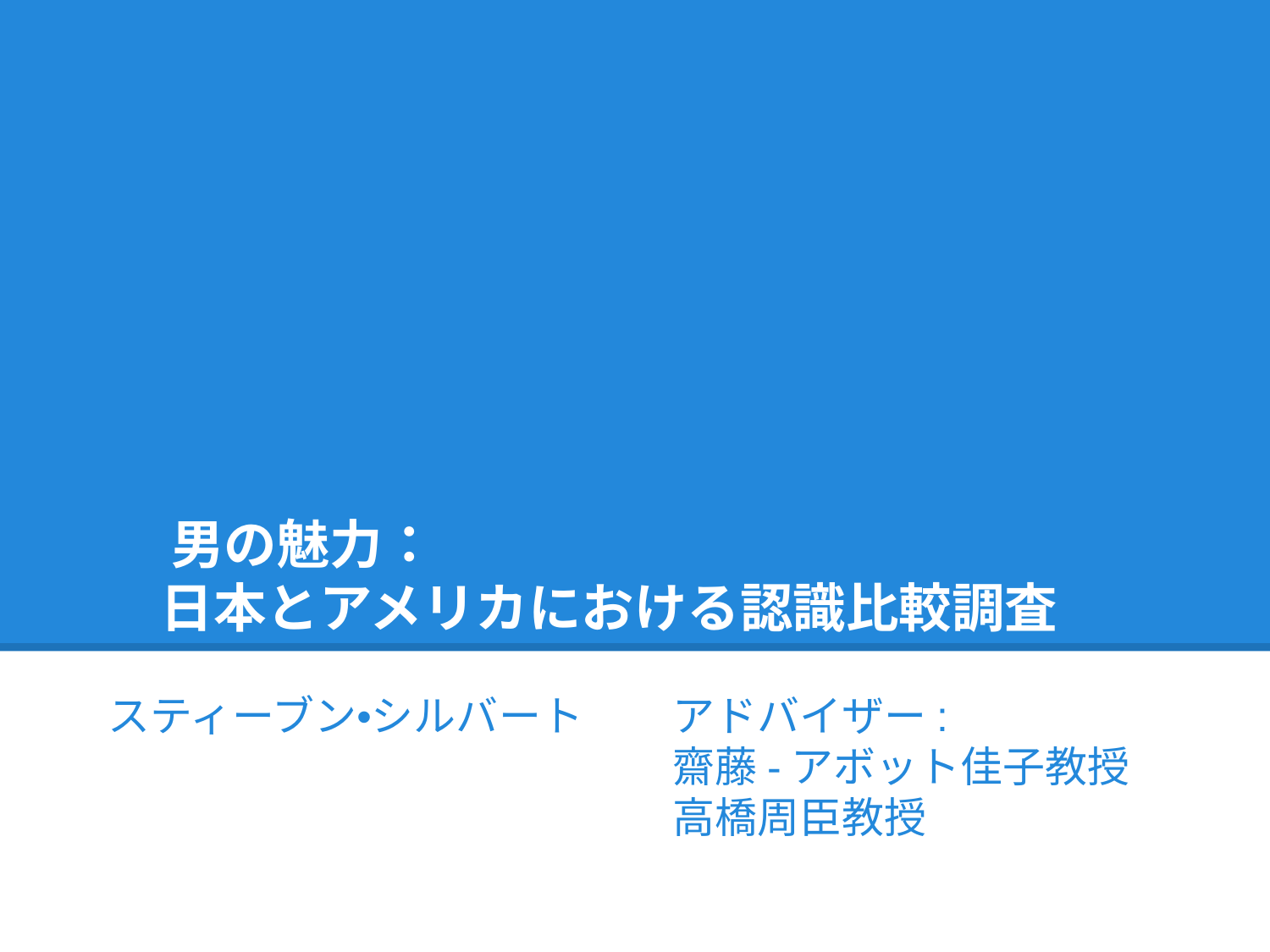

# 男の魅力： 　日本とアメリカにおける認識比較調査
スティーブン•シルバート
アドバイザー:
齋藤-アボット佳子教授
高橋周臣教授